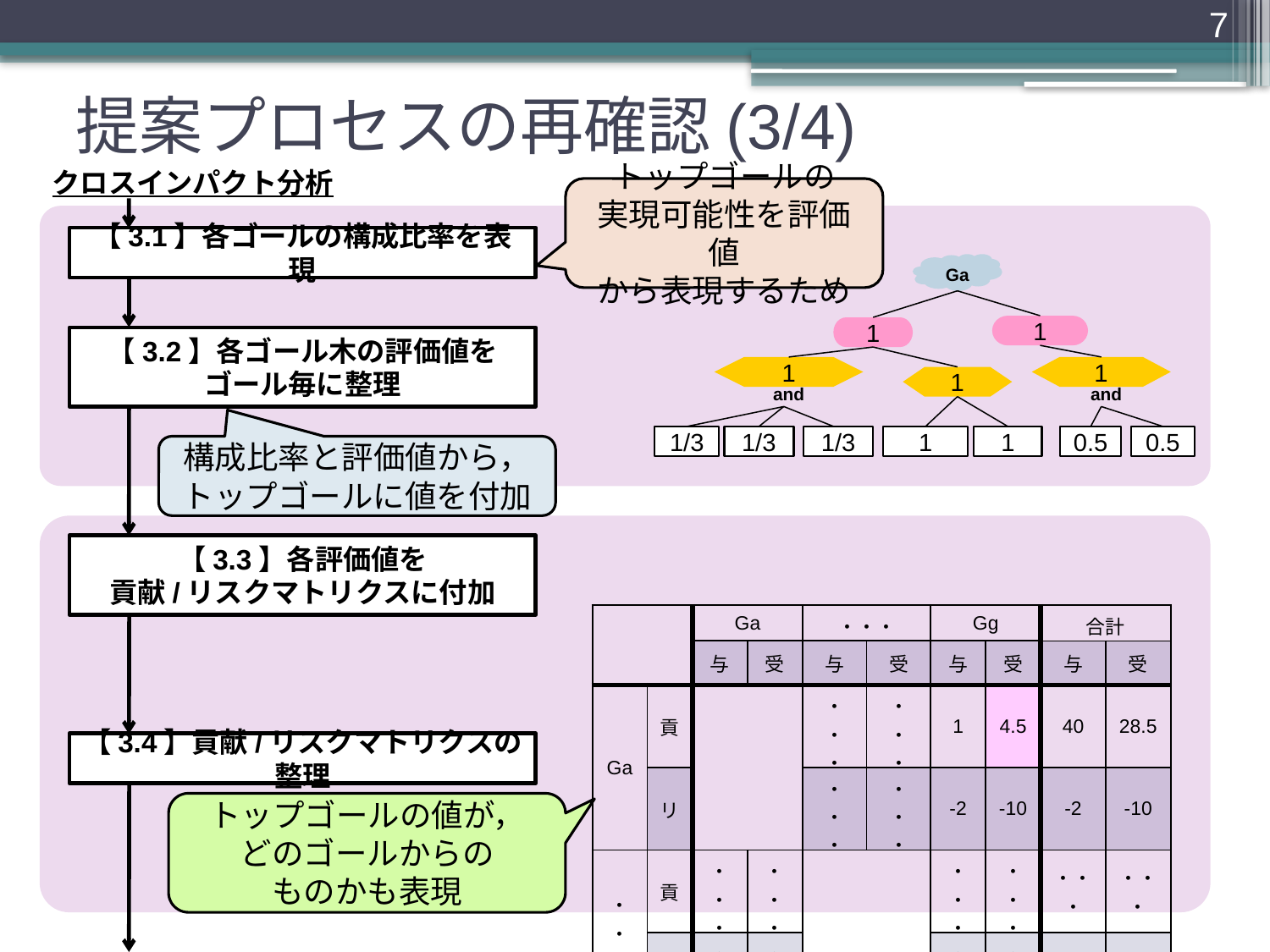

7
# 提案プロセスの再確認(3/4)
クロスインパクト分析
トップゴールの
実現可能性を評価値
から表現するため

【3.1】各ゴールの構成比率を表現

Ga
1
1
1
1
1
and
and
1/3
1/3
1/3
1
1
0.5
0.5
【3.2】各ゴール木の評価値を
ゴール毎に整理
構成比率と評価値から，
トップゴールに値を付加

【3.3】各評価値を
貢献/リスクマトリクスに付加
|  |  | Ga |  | ・・・ |  | Gg |  | 合計 |  |
| --- | --- | --- | --- | --- | --- | --- | --- | --- | --- |
|  |  | 与 | 受 | 与 | 受 | 与 | 受 | 与 | 受 |
| Ga | 貢 |  |  | ・・・ | ・・・ | 1 | 4.5 | 40 | 28.5 |
|  | リ |  |  | ・・・ | ・・・ | -2 | -10 | -2 | -10 |
| ・・・ | 貢 | ・・・ | ・・・ |  |  | ・・・ | ・・・ | ・・・ | ・・・ |
|  | リ | ・・・ | ・・・ |  |  | ・・・ | ・・・ | ・・・ | ・・・ |
| Gg | 貢 | 1 | 4.5 | ・・・ | ・・・ |  |  | 1 | 8.5 |
|  | リ | -10 | -2 | ・・・ | ・・・ |  |  | -18 | -2 |
【3.4】貢献/リスクマトリクスの整理
トップゴールの値が，
どのゴールからの
ものかも表現